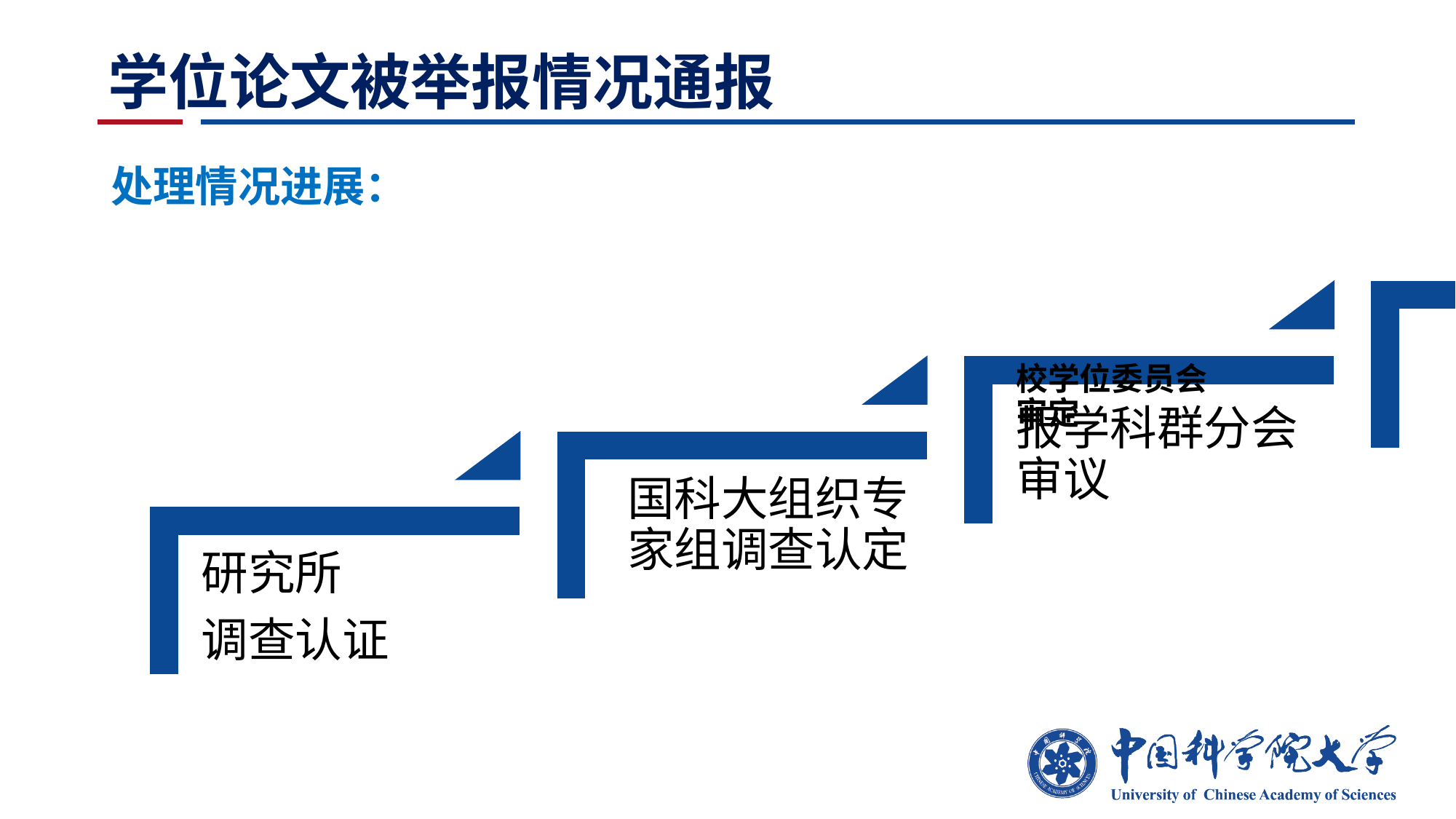

# 学位论文被举报情况通报
处理情况进展：

研究所
调查认证

国科大组织专家组调查认定
报学科群分会审议

校学位委员会审定